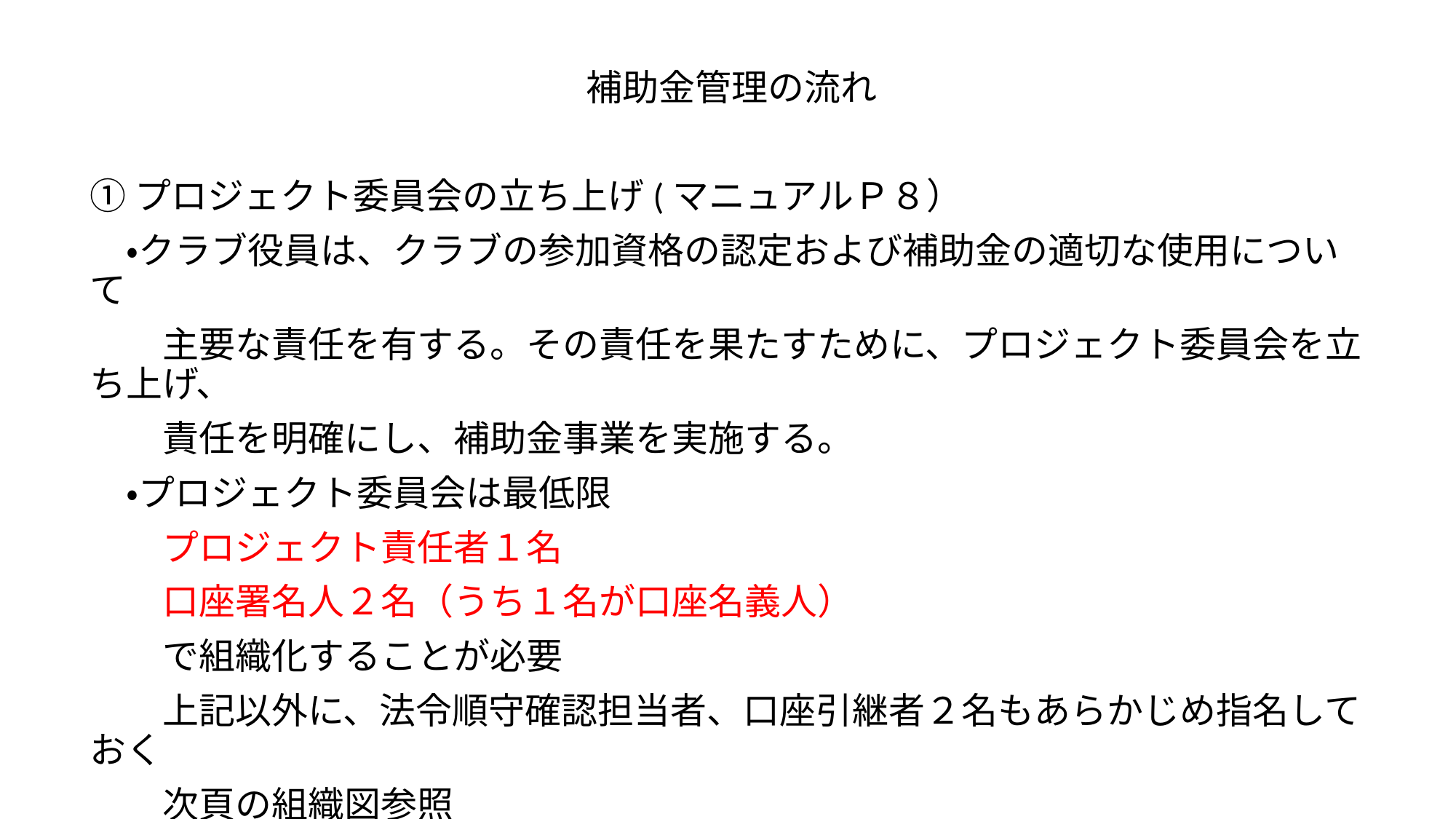

補助金管理の流れ

①プロジェクト委員会の立ち上げ(マニュアルＰ８）
　・クラブ役員は、クラブの参加資格の認定および補助金の適切な使用について
　　主要な責任を有する。その責任を果たすために、プロジェクト委員会を立ち上げ、
　　責任を明確にし、補助金事業を実施する。
　・プロジェクト委員会は最低限
　　プロジェクト責任者１名
　　口座署名人２名（うち１名が口座名義人）
　　で組織化することが必要
　　上記以外に、法令順守確認担当者、口座引継者２名もあらかじめ指名しておく
　　次頁の組織図参照